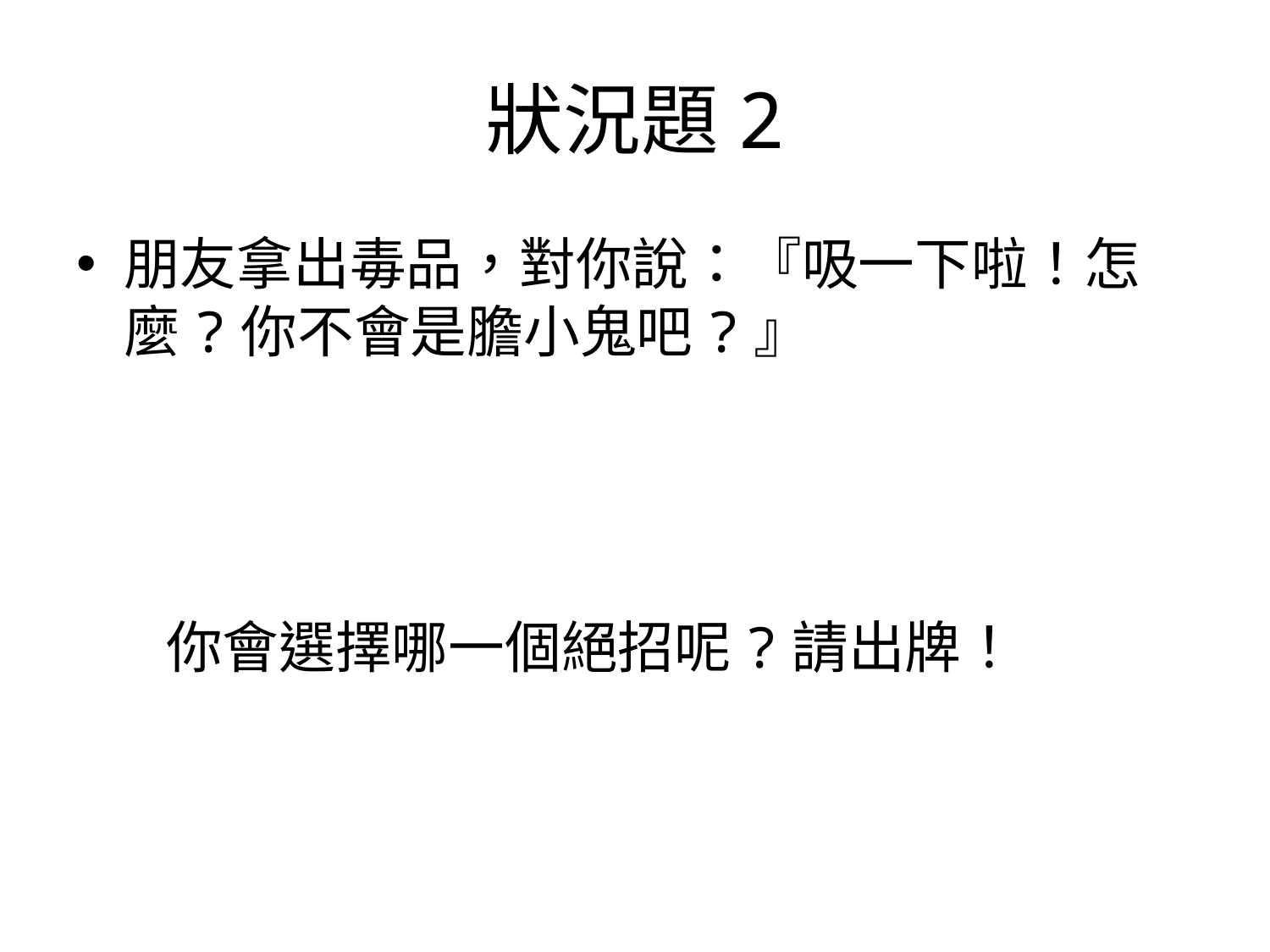

# 狀況題2
朋友拿出毒品，對你說：『吸一下啦！怎麼?你不會是膽小鬼吧?』

      你會選擇哪一個絕招呢?請出牌！